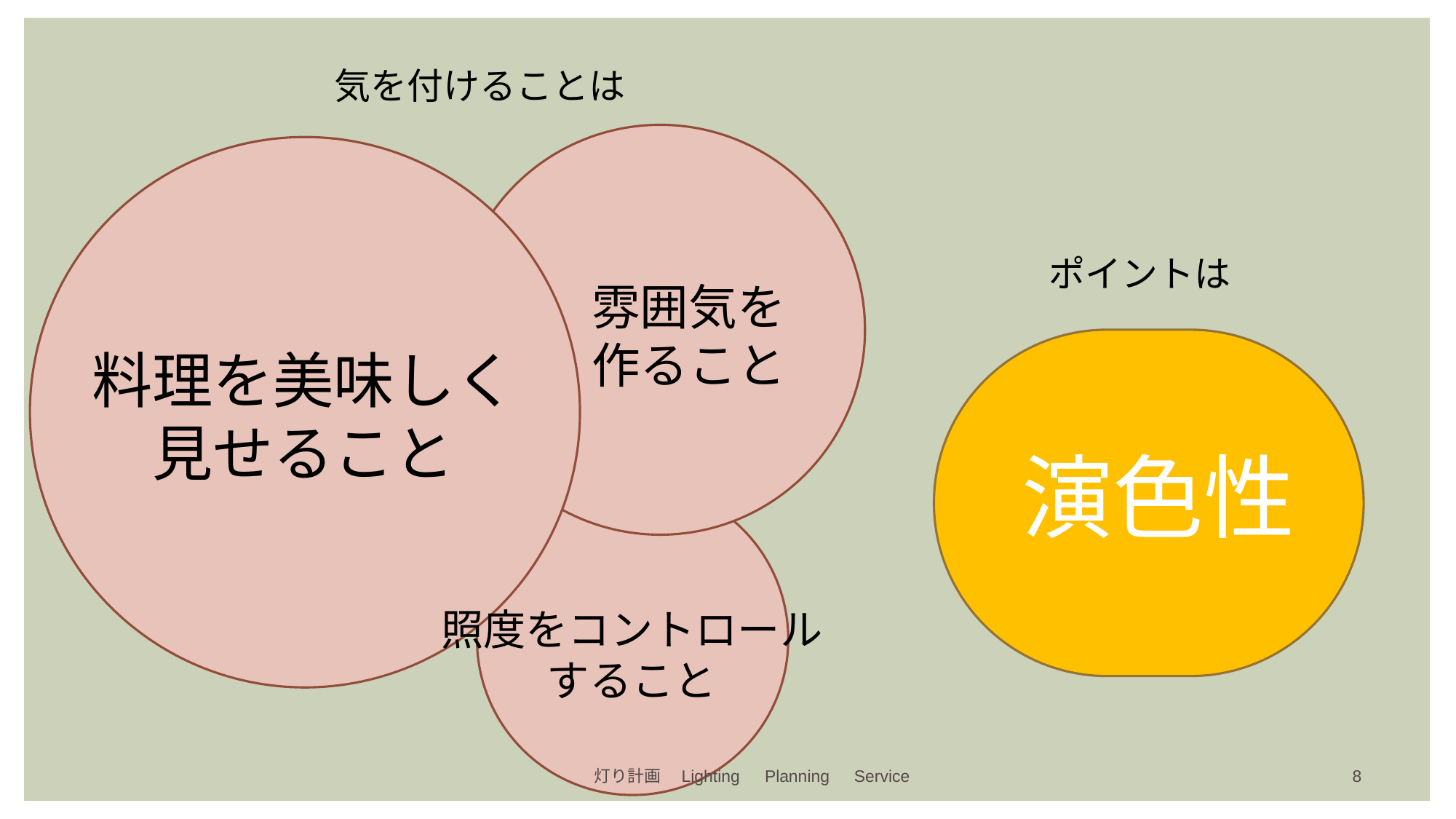

気を付けることは

ポイントは
雰囲気を
作ること

料理を美味しく
見せること
演色性

照度をコントロール
すること
8
灯り計画　Lighting　Planning　Service